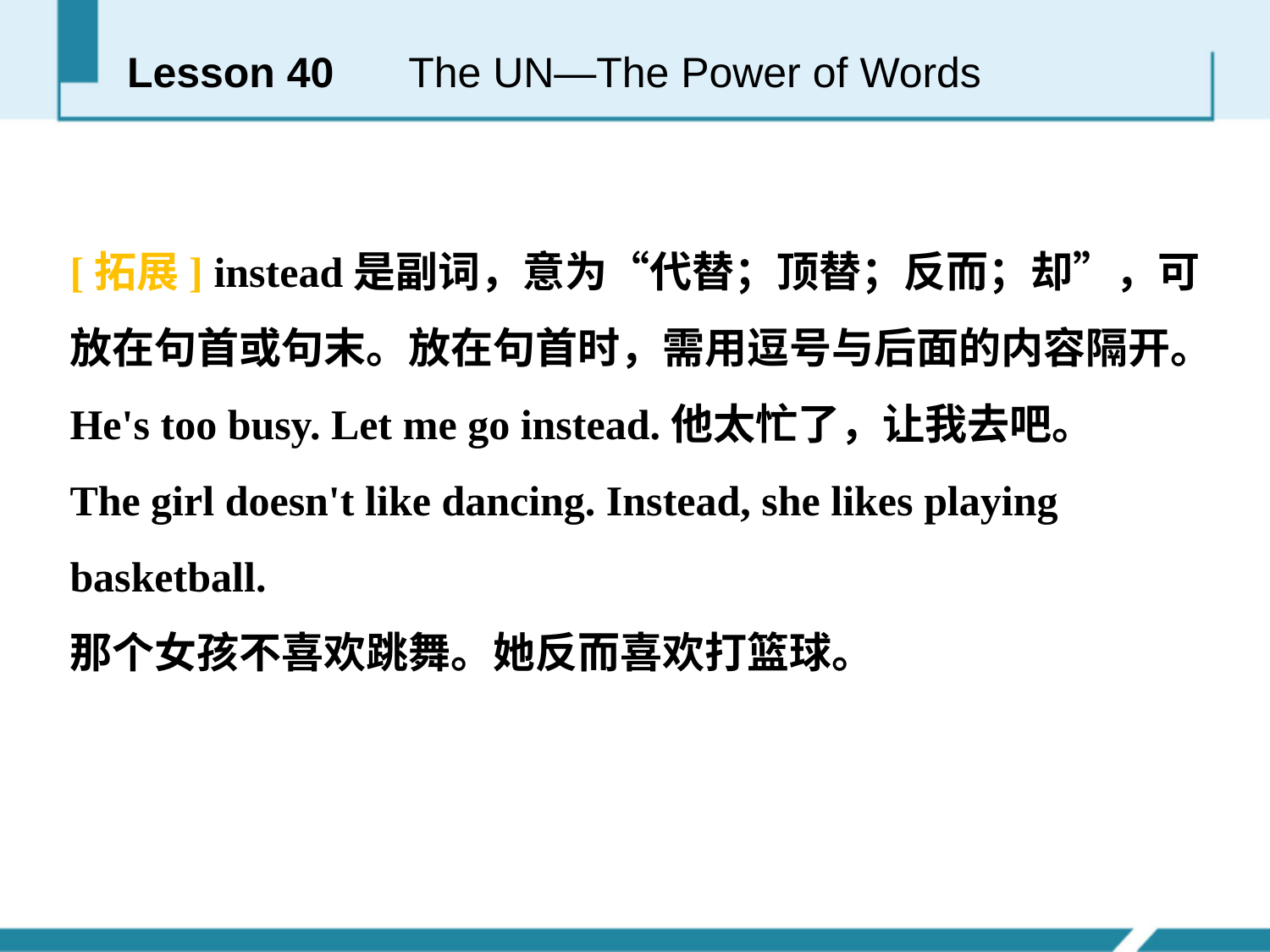

Lesson 40 　The UN—The Power of Words
[拓展] instead是副词，意为“代替；顶替；反而；却”，可放在句首或句末。放在句首时，需用逗号与后面的内容隔开。
He's too busy. Let me go instead.他太忙了，让我去吧。
The girl doesn't like dancing. Instead, she likes playing basketball.
那个女孩不喜欢跳舞。她反而喜欢打篮球。